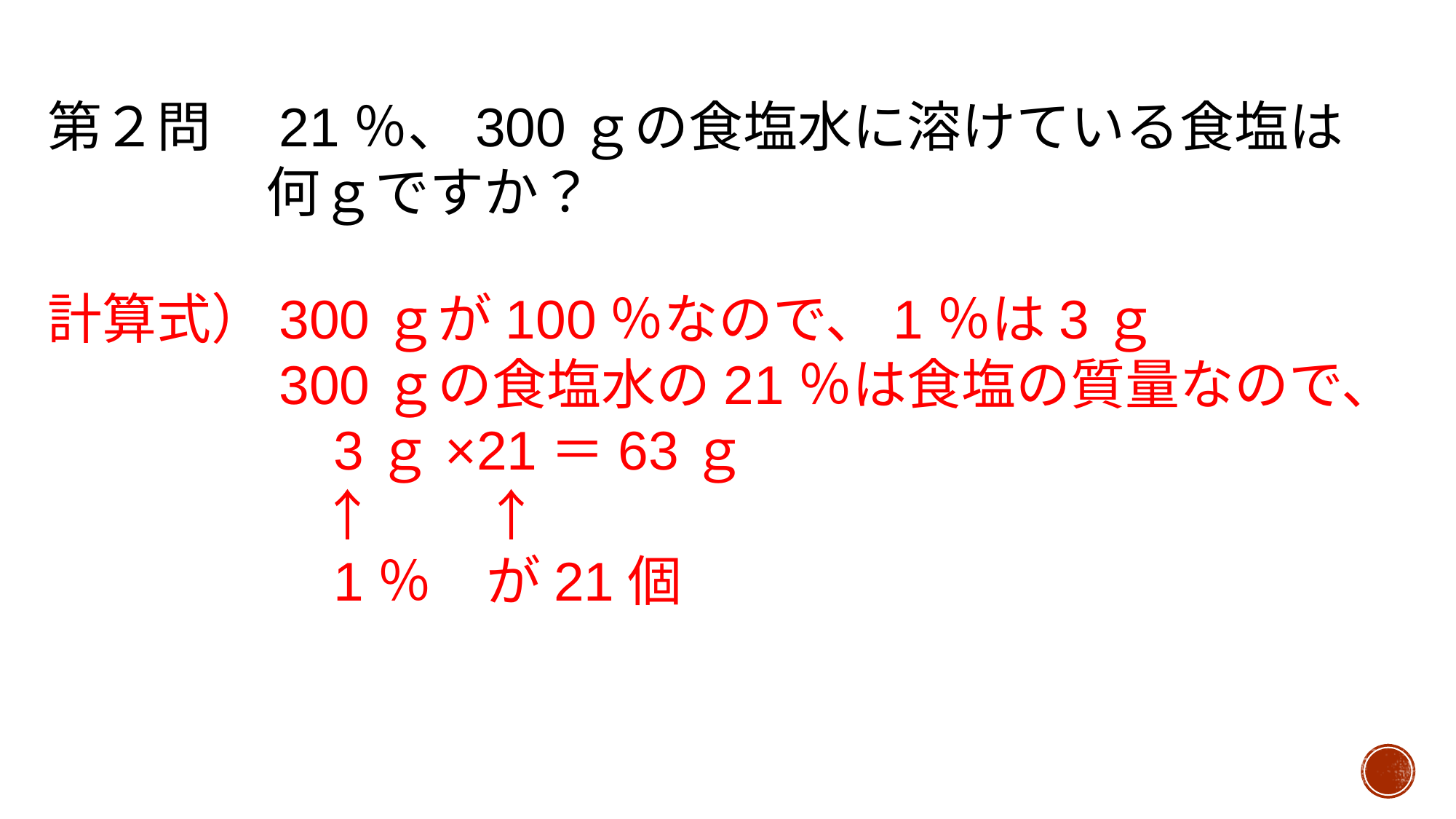

第２問　21％、300ｇの食塩水に溶けている食塩は
　　　　何ｇですか？
計算式）300ｇが100％なので、1％は3ｇ
　　　　300ｇの食塩水の21％は食塩の質量なので、
　　　　　3ｇ×21＝63ｇ
　　　　　↑　　↑
　　　　　1％　が21個